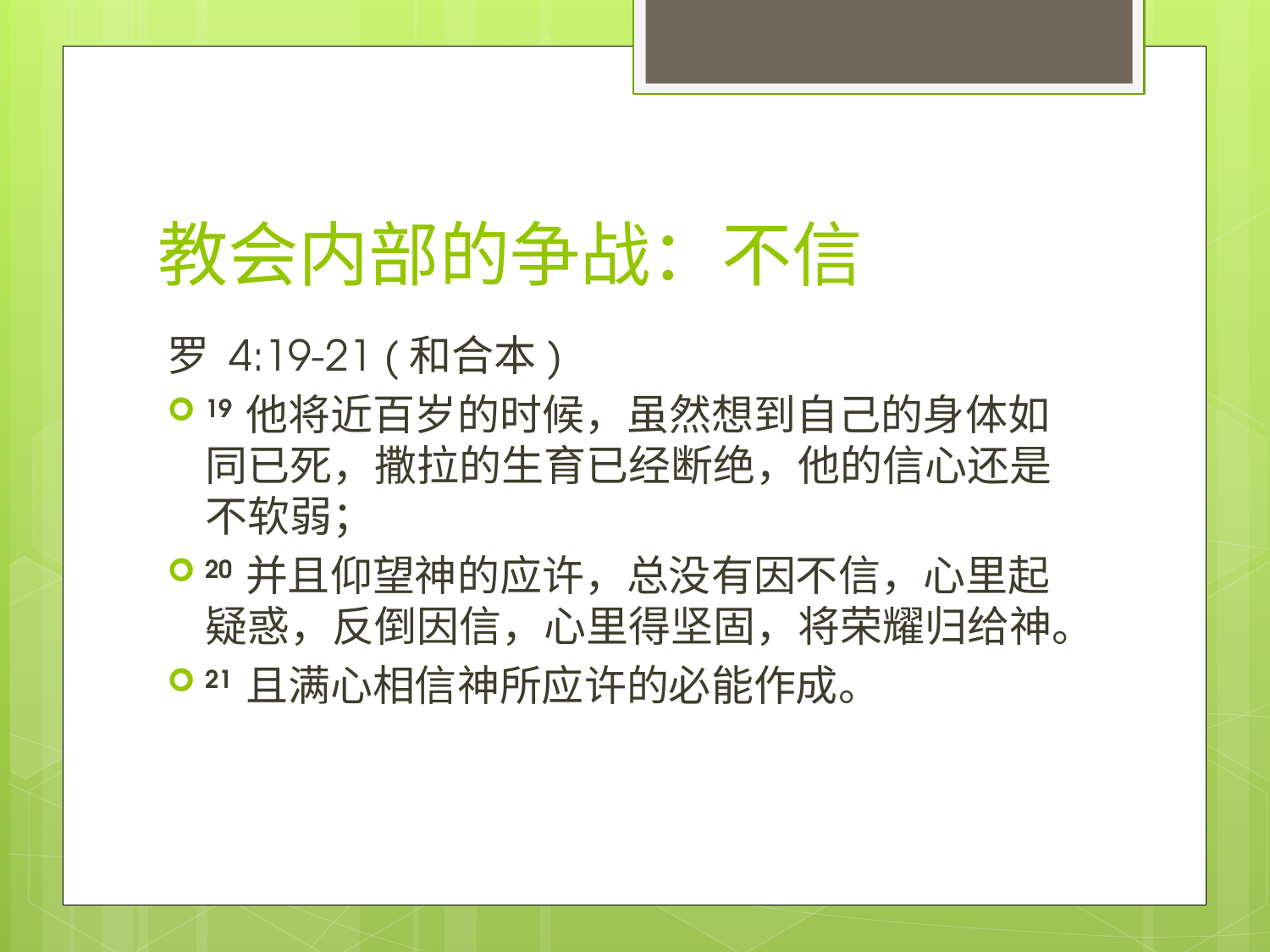

# 教会内部的争战：不信
罗 4:19-21 (和合本)
19 他将近百岁的时候，虽然想到自己的身体如同已死，撒拉的生育已经断绝，他的信心还是不软弱；
20 并且仰望神的应许，总没有因不信，心里起疑惑，反倒因信，心里得坚固，将荣耀归给神。
21 且满心相信神所应许的必能作成。